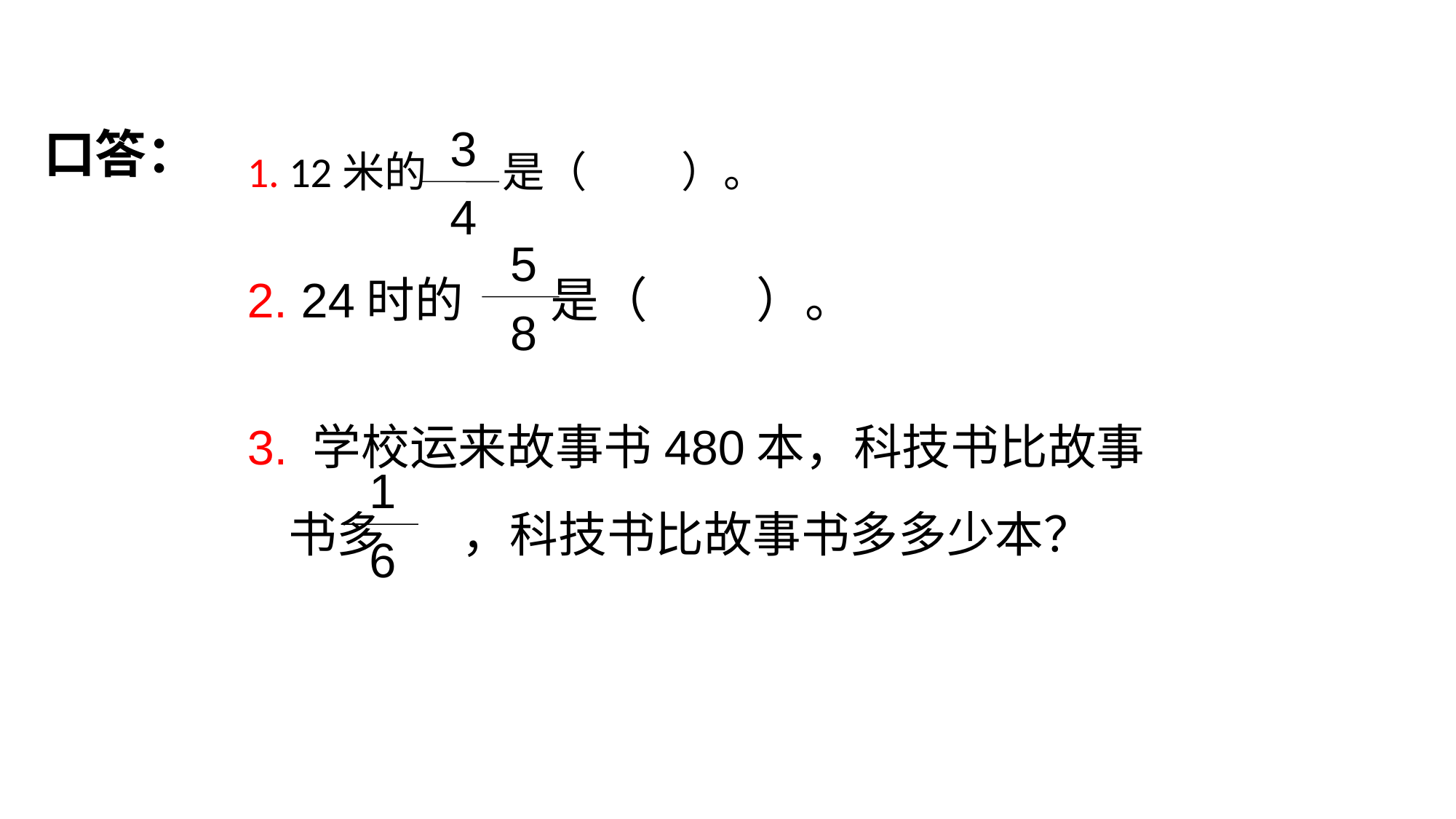

3
4

# 口答：
1. 12米的        是（          ）。
5
8

2. 24时的        是（          ）。
3. 学校运来故事书480本，科技书比故事书多       ，科技书比故事书多多少本？
1
6